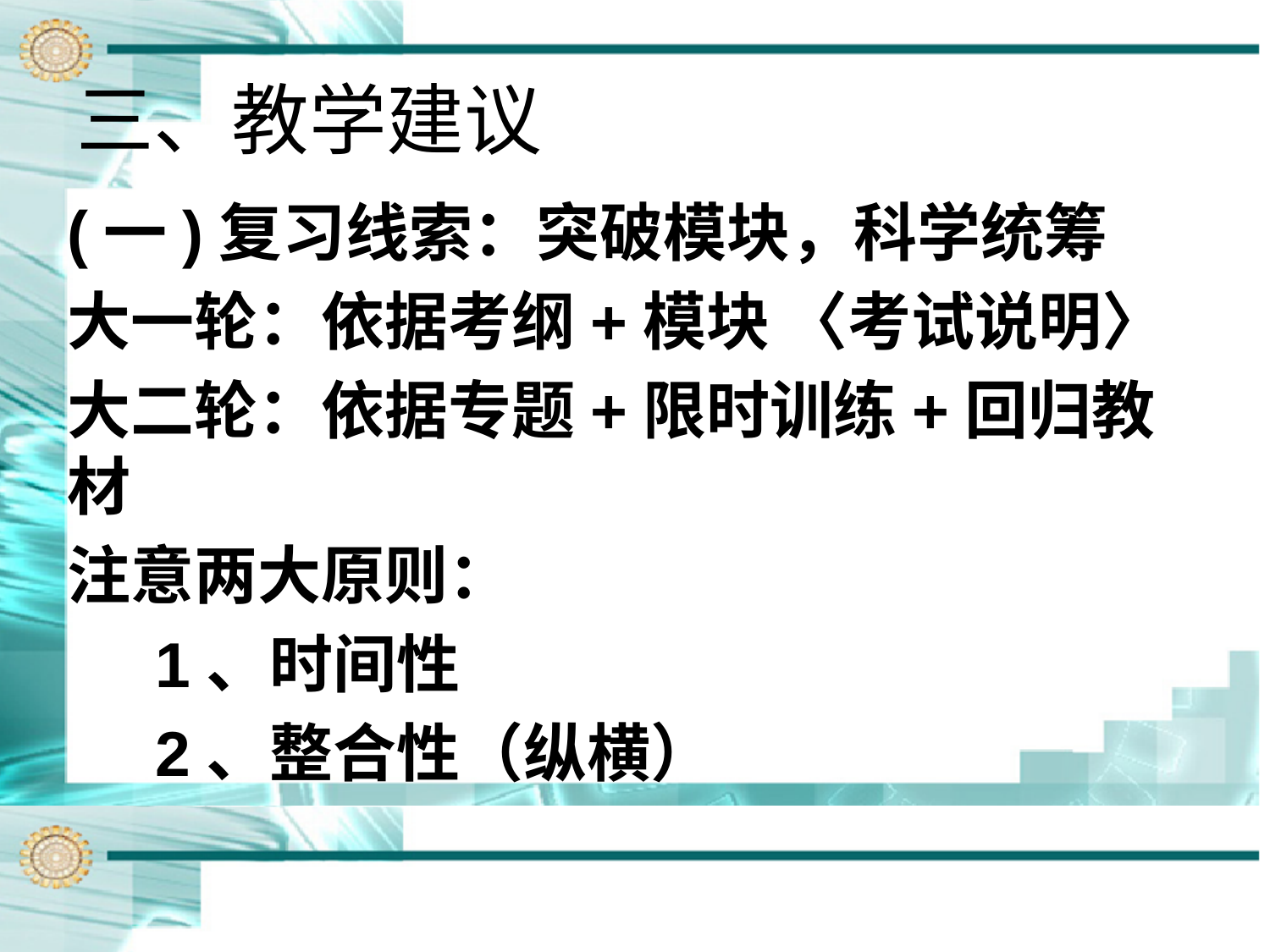

# 三、教学建议
(一)复习线索：突破模块，科学统筹
大一轮：依据考纲+模块 〈考试说明〉
大二轮：依据专题+限时训练+回归教材
注意两大原则：
     1、时间性
     2、整合性（纵横）